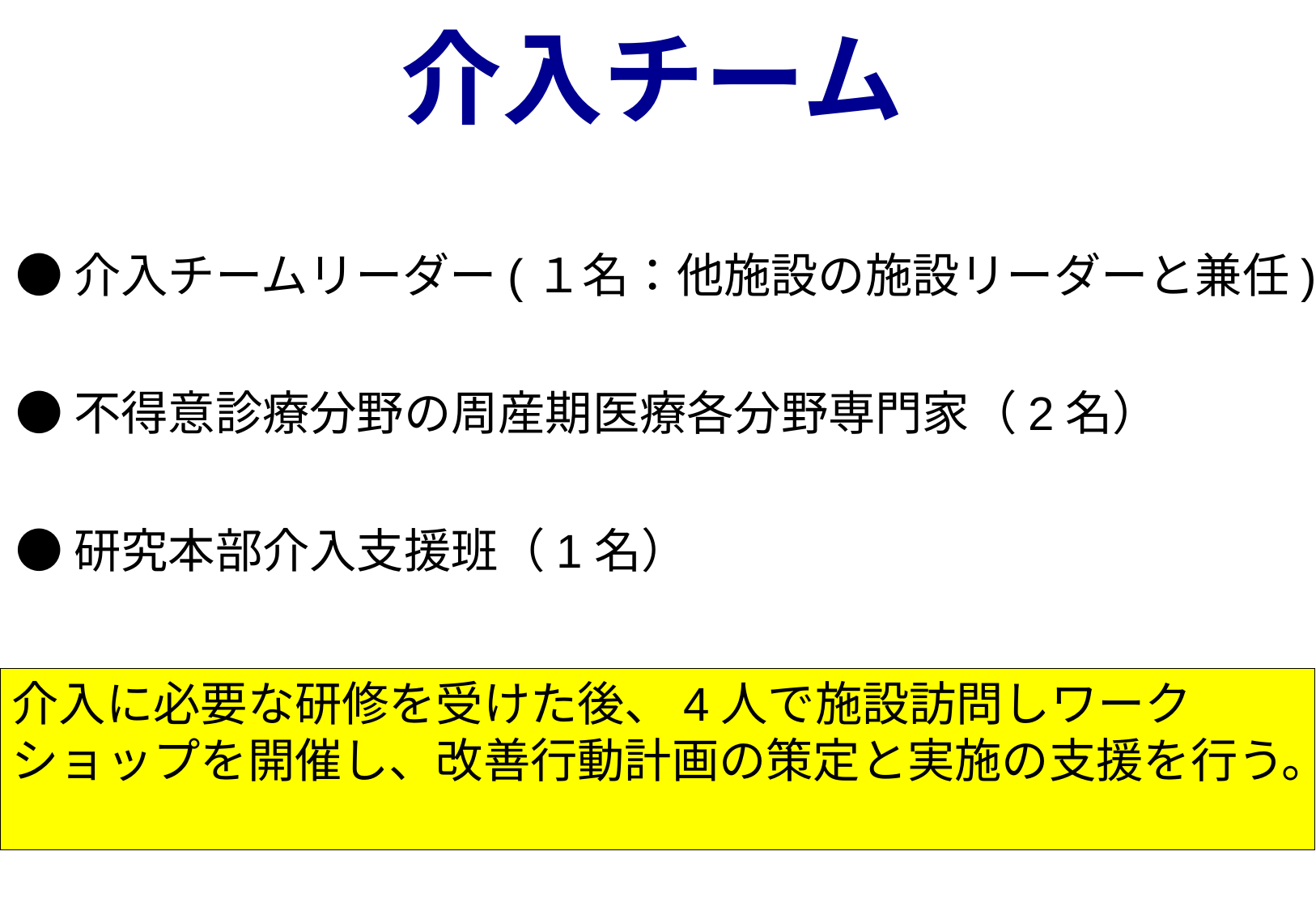

# 介入チーム
●介入チームリーダー(１名：他施設の施設リーダーと兼任)
●不得意診療分野の周産期医療各分野専門家（2名）
●研究本部介入支援班（1名）

介入に必要な研修を受けた後、4人で施設訪問しワークショップを開催し、改善行動計画の策定と実施の支援を行う。